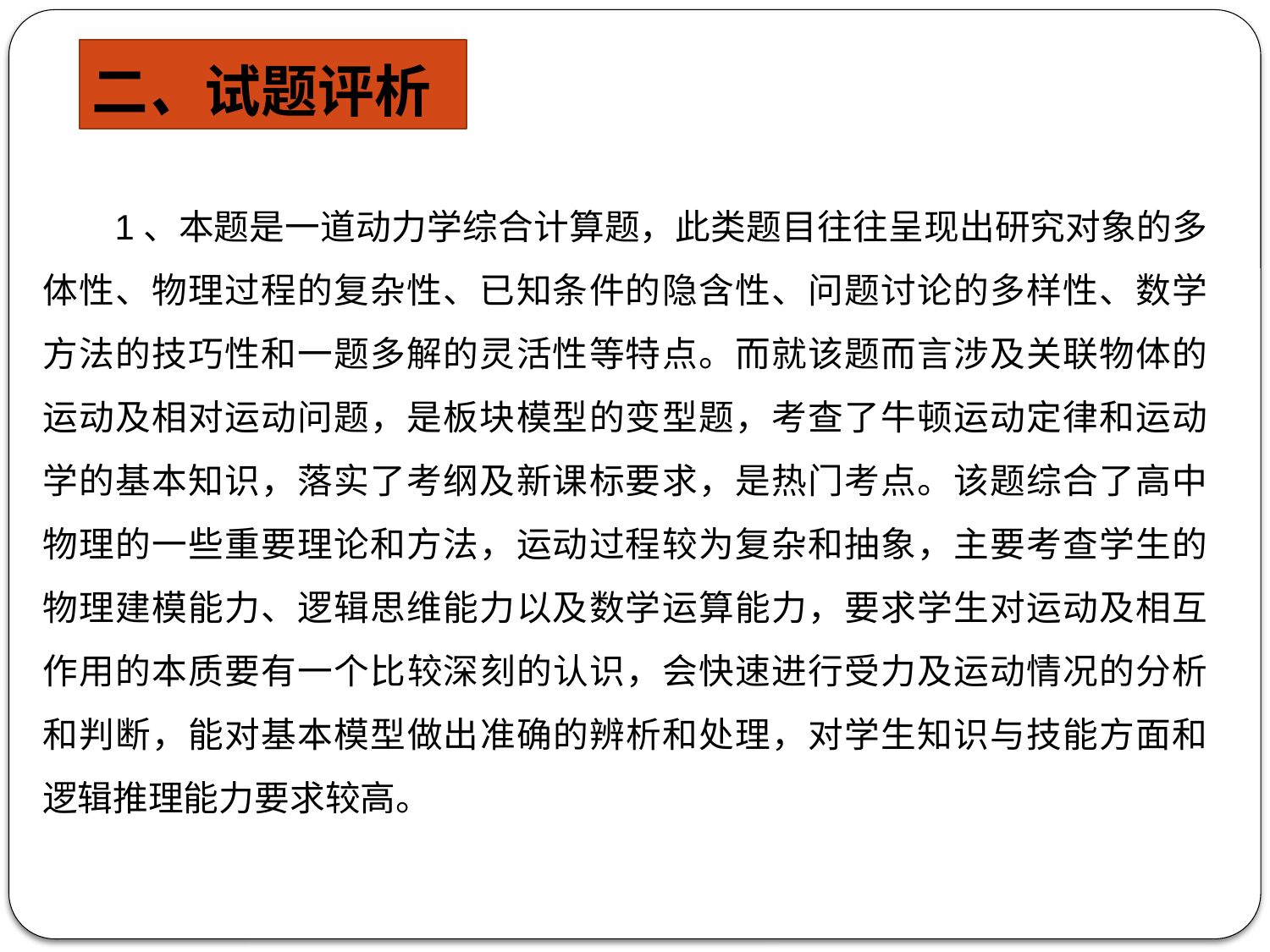

二、试题评析
        1、本题是一道动力学综合计算题，此类题目往往呈现出研究对象的多体性、物理过程的复杂性、已知条件的隐含性、问题讨论的多样性、数学方法的技巧性和一题多解的灵活性等特点。而就该题而言涉及关联物体的运动及相对运动问题，是板块模型的变型题，考查了牛顿运动定律和运动学的基本知识，落实了考纲及新课标要求，是热门考点。该题综合了高中物理的一些重要理论和方法，运动过程较为复杂和抽象，主要考查学生的物理建模能力、逻辑思维能力以及数学运算能力，要求学生对运动及相互作用的本质要有一个比较深刻的认识，会快速进行受力及运动情况的分析和判断，能对基本模型做出准确的辨析和处理，对学生知识与技能方面和逻辑推理能力要求较高。